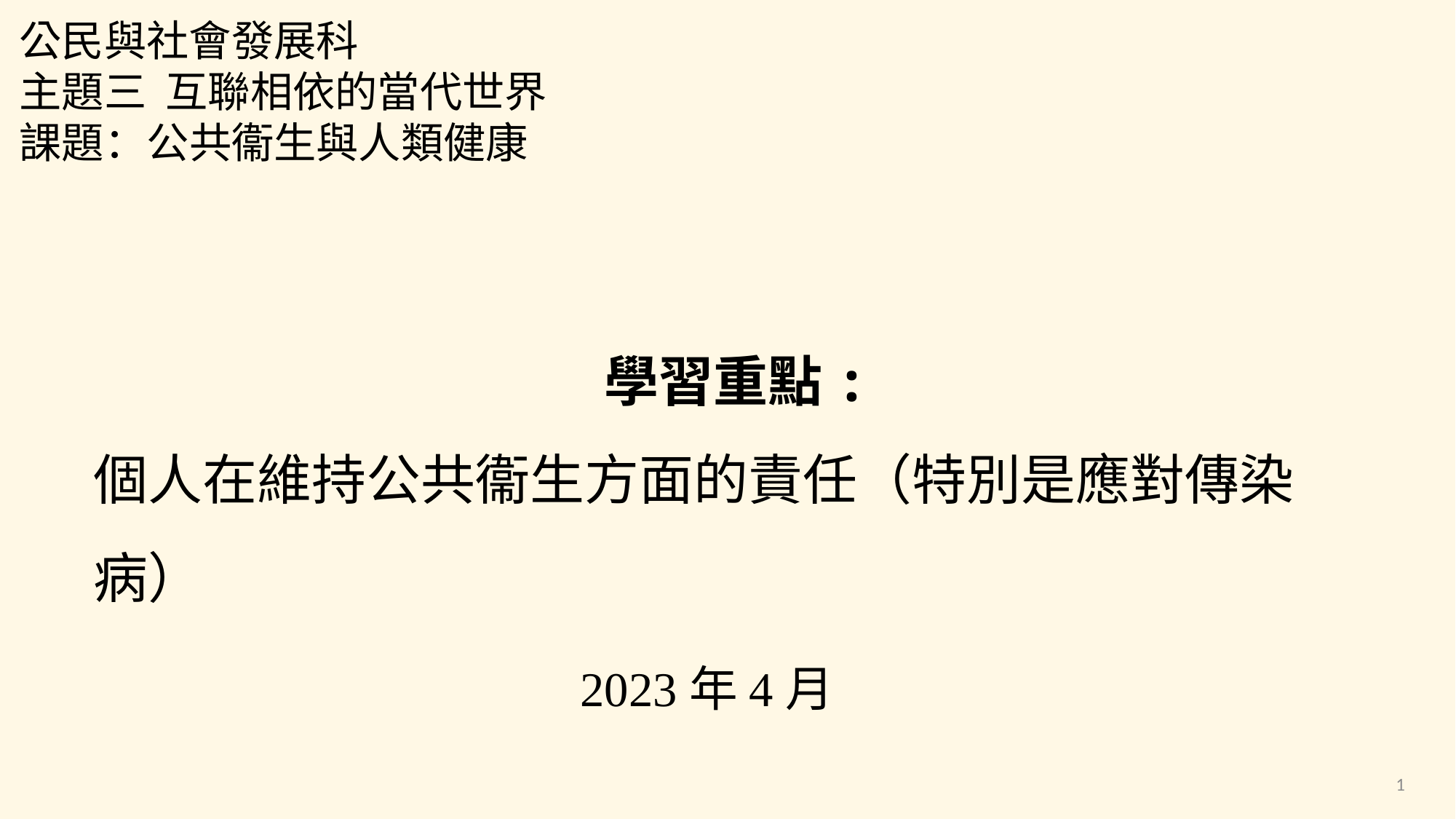

公民與社會發展科
主題三  互聯相依的當代世界
課題：公共衞生與人類健康
學習重點:
個人在維持公共衞生方面的責任（特別是應對傳染病）
2023年4月